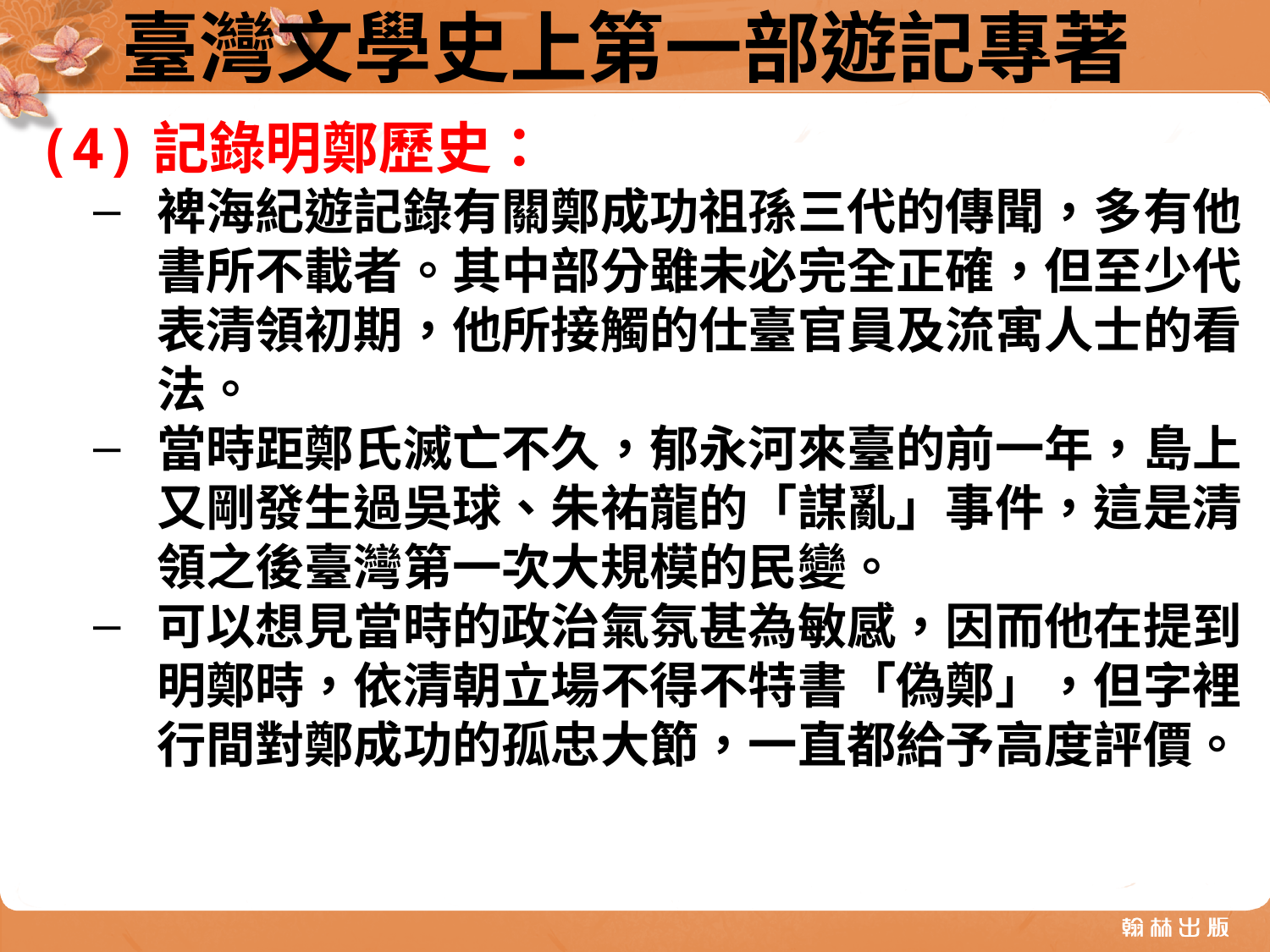

臺灣文學史上第一部遊記專著
(4)記錄明鄭歷史：
裨海紀遊記錄有關鄭成功祖孫三代的傳聞，多有他書所不載者。其中部分雖未必完全正確，但至少代表清領初期，他所接觸的仕臺官員及流寓人士的看法。
當時距鄭氏滅亡不久，郁永河來臺的前一年，島上又剛發生過吳球、朱祐龍的「謀亂」事件，這是清領之後臺灣第一次大規模的民變。
可以想見當時的政治氣氛甚為敏感，因而他在提到明鄭時，依清朝立場不得不特書「偽鄭」，但字裡行間對鄭成功的孤忠大節，一直都給予高度評價。